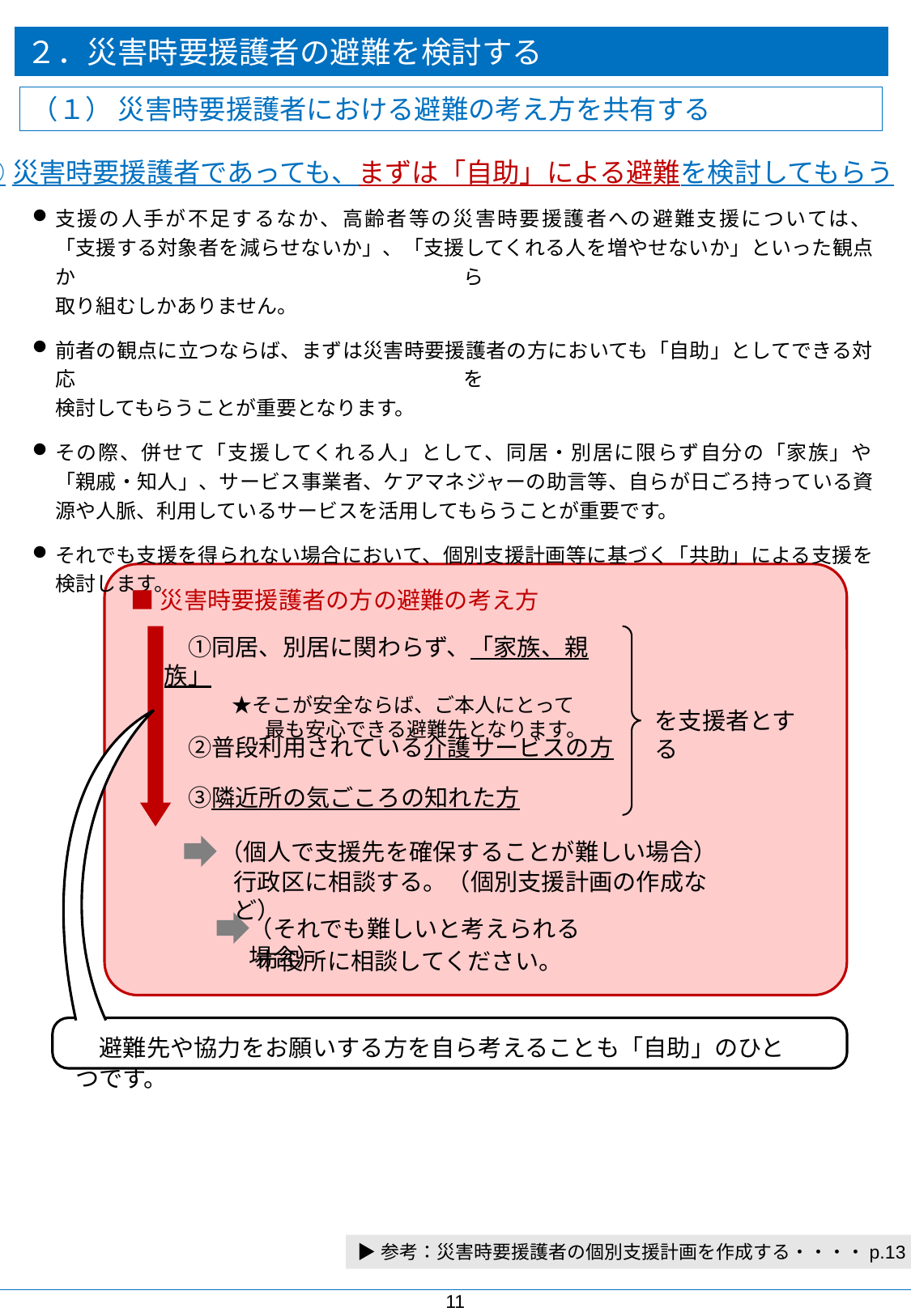

２．災害時要援護者の避難を検討する
（１） 災害時要援護者における避難の考え方を共有する
◎災害時要援護者であっても、まずは「自助」による避難を検討してもらう
支援の人手が不足するなか、高齢者等の災害時要援護者への避難支援については、
「支援する対象者を減らせないか」、「支援してくれる人を増やせないか」といった観点から
取り組むしかありません。
前者の観点に立つならば、まずは災害時要援護者の方においても「自助」としてできる対応を
検討してもらうことが重要となります。
その際、併せて「支援してくれる人」として、同居・別居に限らず自分の「家族」や
「親戚・知人」、サービス事業者、ケアマネジャーの助言等、自らが日ごろ持っている資源や人脈、利用しているサービスを活用してもらうことが重要です。
それでも支援を得られない場合において、個別支援計画等に基づく「共助」による支援を検討します。

■災害時要援護者の方の避難の考え方

　①同居、別居に関わらず、「家族、親族」
　　　★そこが安全ならば、ご本人にとって
　　　　　最も安心できる避難先となります。

を支援者とする

　②普段利用されている介護サービスの方
　③隣近所の気ごころの知れた方

（個人で支援先を確保することが難しい場合）
行政区に相談する。（個別支援計画の作成など）

（それでも難しいと考えられる場合）
市役所に相談してください。

　避難先や協力をお願いする方を自ら考えることも「自助」のひとつです。
▶参考：災害時要援護者の個別支援計画を作成する・・・・p.13
11